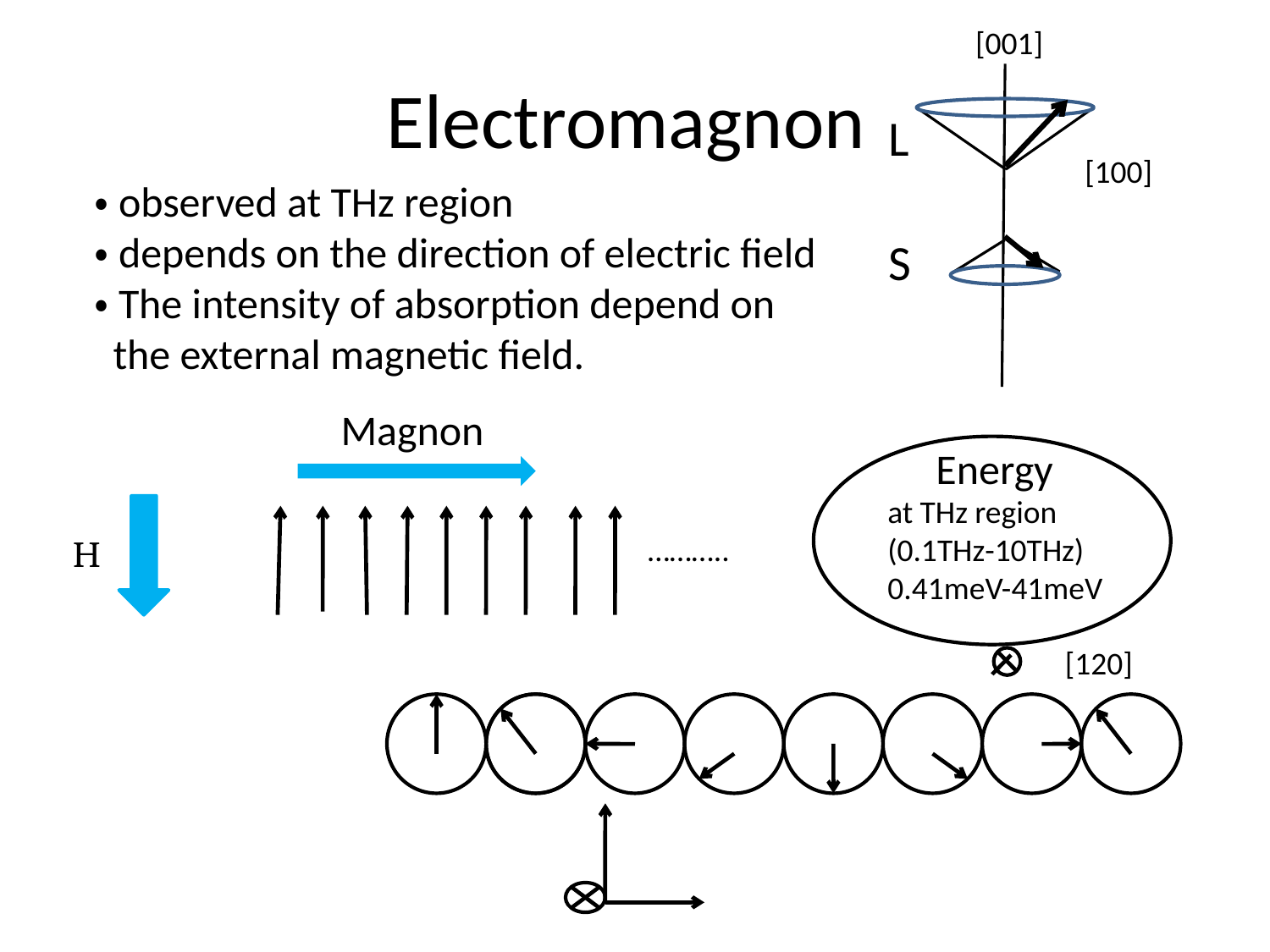

[001]
# Electromagnon

L
[100]
・observed at THz region
・depends on the direction of electric field
・The intensity of absorption depend on
  the external magnetic field.
S

Magnon

Energy
at THz region
(0.1THz-10THz)
0.41meV-41meV

………..
H

[120]